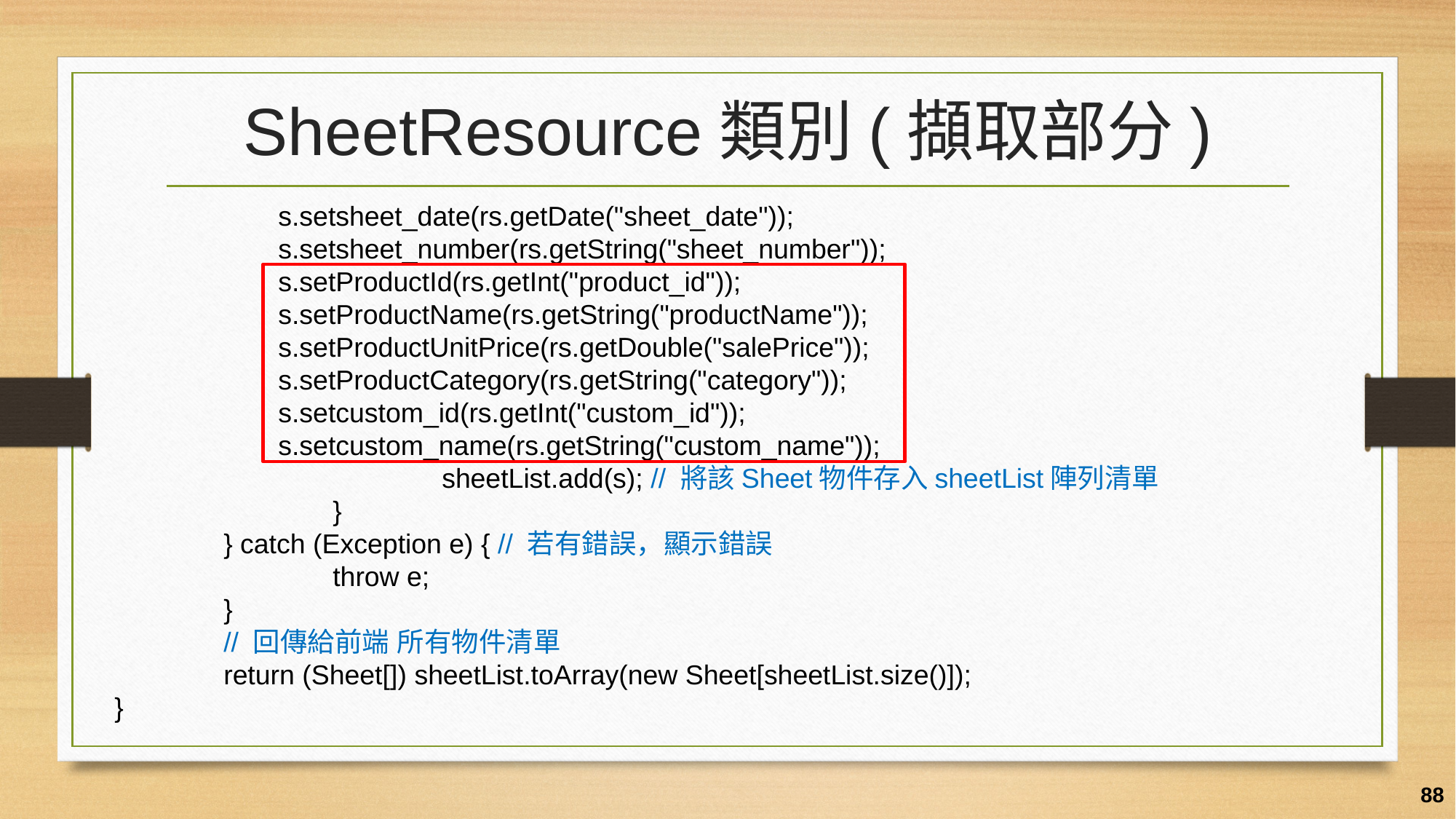

# SheetResource類別(擷取部分)
s.setsheet_date(rs.getDate("sheet_date"));
s.setsheet_number(rs.getString("sheet_number"));
s.setProductId(rs.getInt("product_id"));
s.setProductName(rs.getString("productName"));
s.setProductUnitPrice(rs.getDouble("salePrice"));
s.setProductCategory(rs.getString("category"));
s.setcustom_id(rs.getInt("custom_id"));
s.setcustom_name(rs.getString("custom_name"));
			sheetList.add(s); // 將該Sheet物件存入sheetList陣列清單
		}
	} catch (Exception e) { // 若有錯誤，顯示錯誤
		throw e;
	}
	// 回傳給前端 所有物件清單
	return (Sheet[]) sheetList.toArray(new Sheet[sheetList.size()]);
}

88